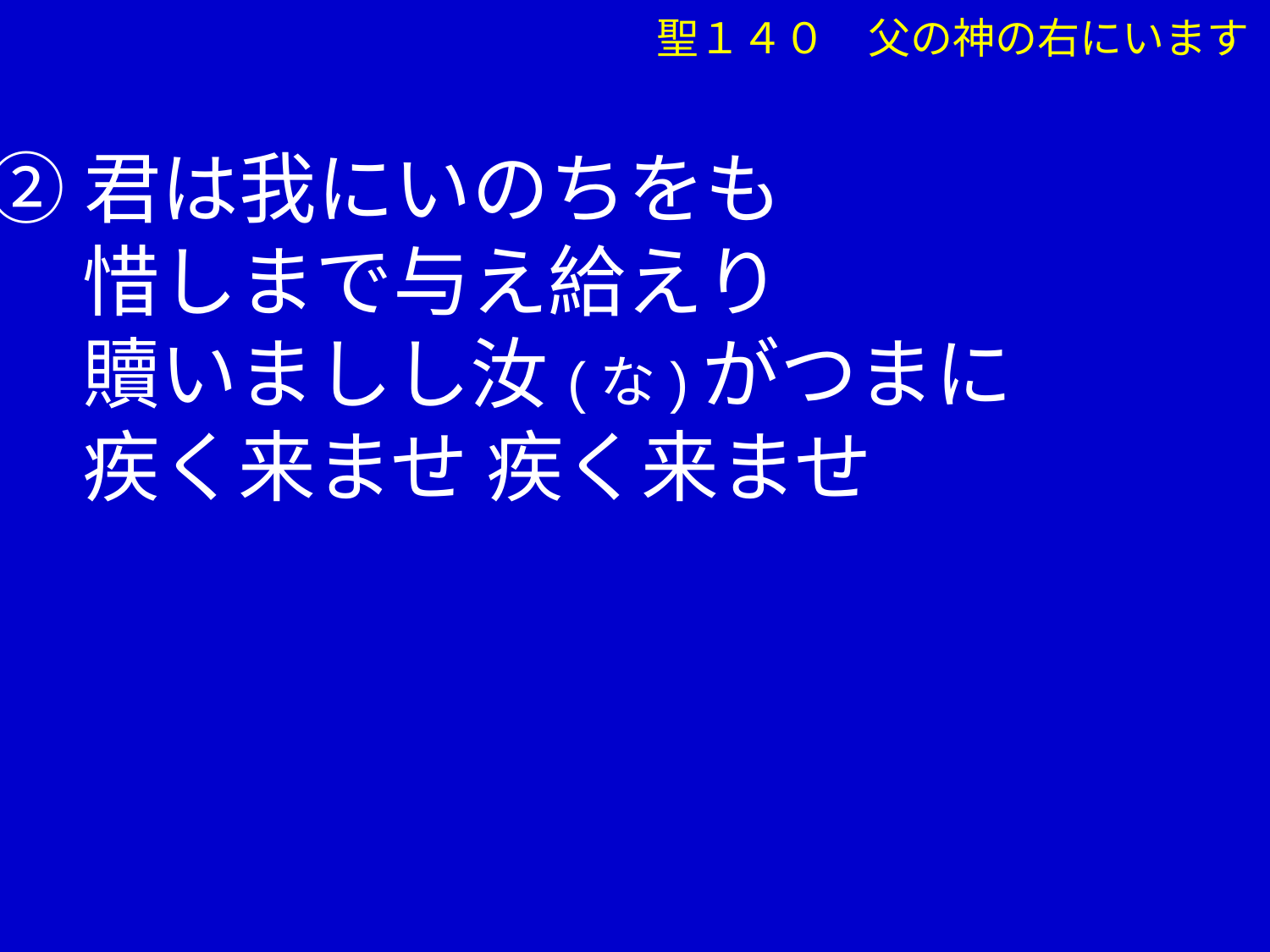

聖１４０　父の神の右にいます

②君は我にいのちをも
　 惜しまで与え給えり
　 贖いましし汝(な)がつまに
　 疾く来ませ 疾く来ませ